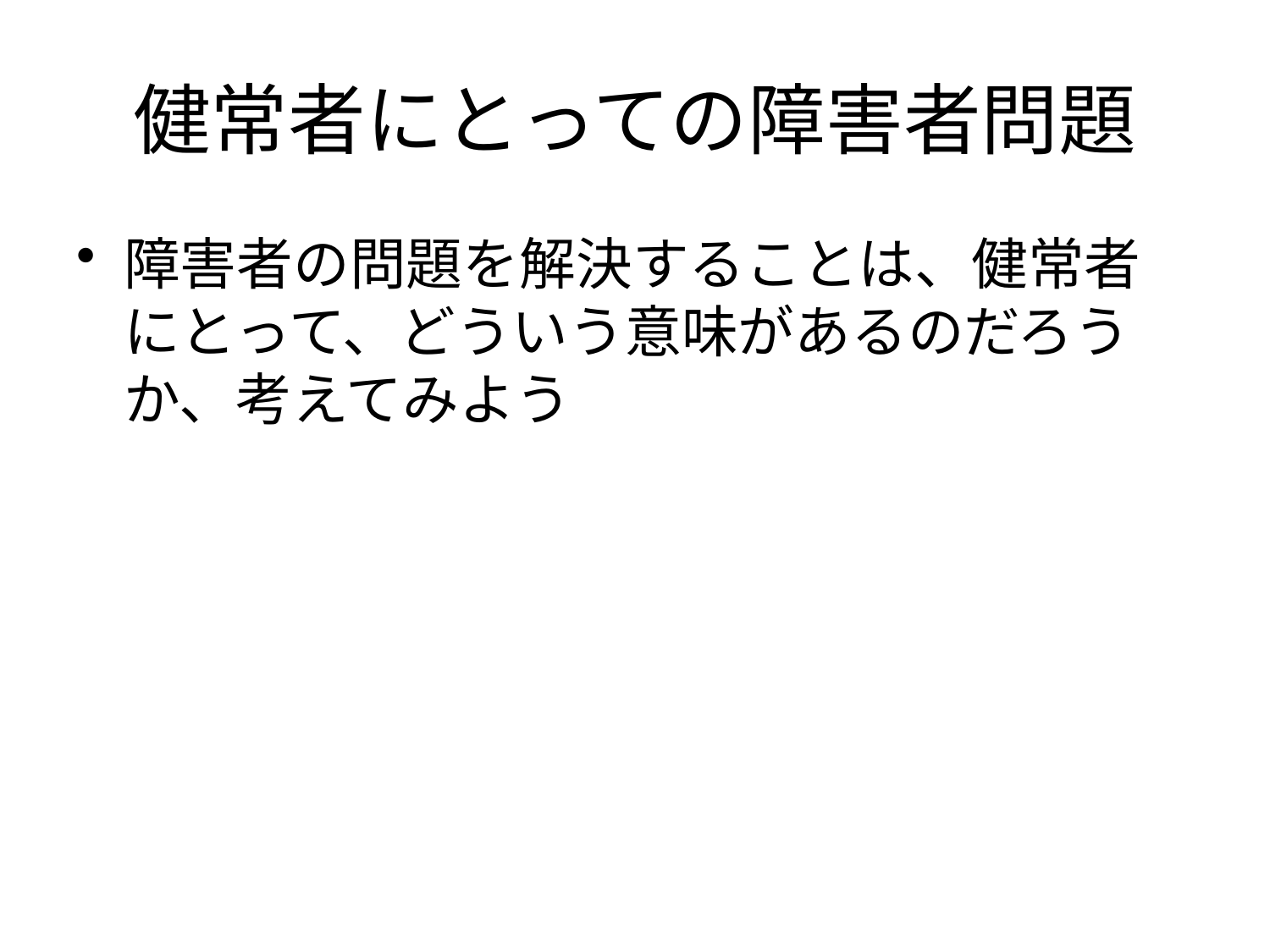

# 健常者にとっての障害者問題
障害者の問題を解決することは、健常者にとって、どういう意味があるのだろうか、考えてみよう